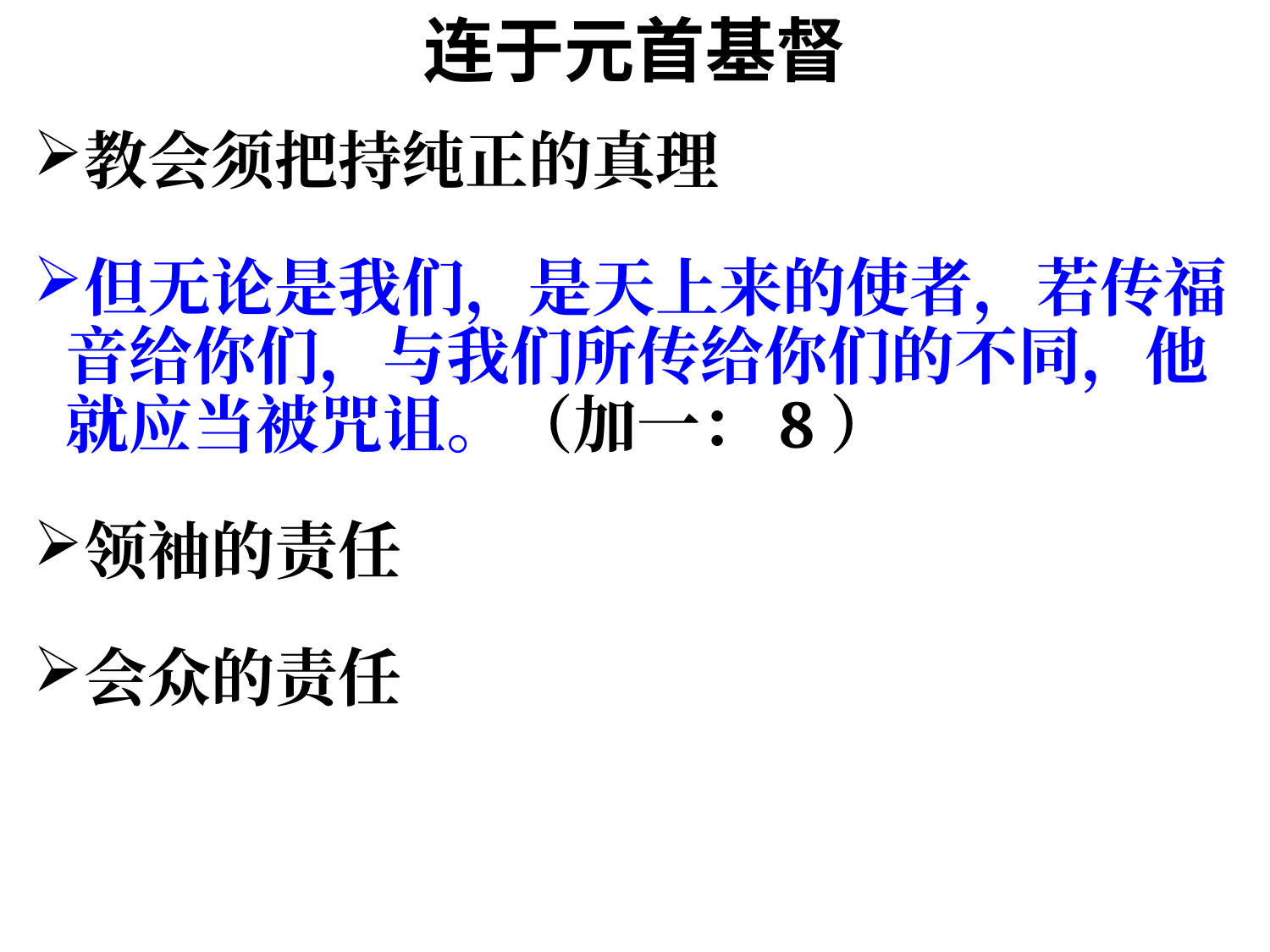

# 连于元首基督
教会须把持纯正的真理

但无论是我们，是天上来的使者，若传福音给你们，与我们所传给你们的不同，他就应当被咒诅。（加一：8）

领袖的责任

会众的责任